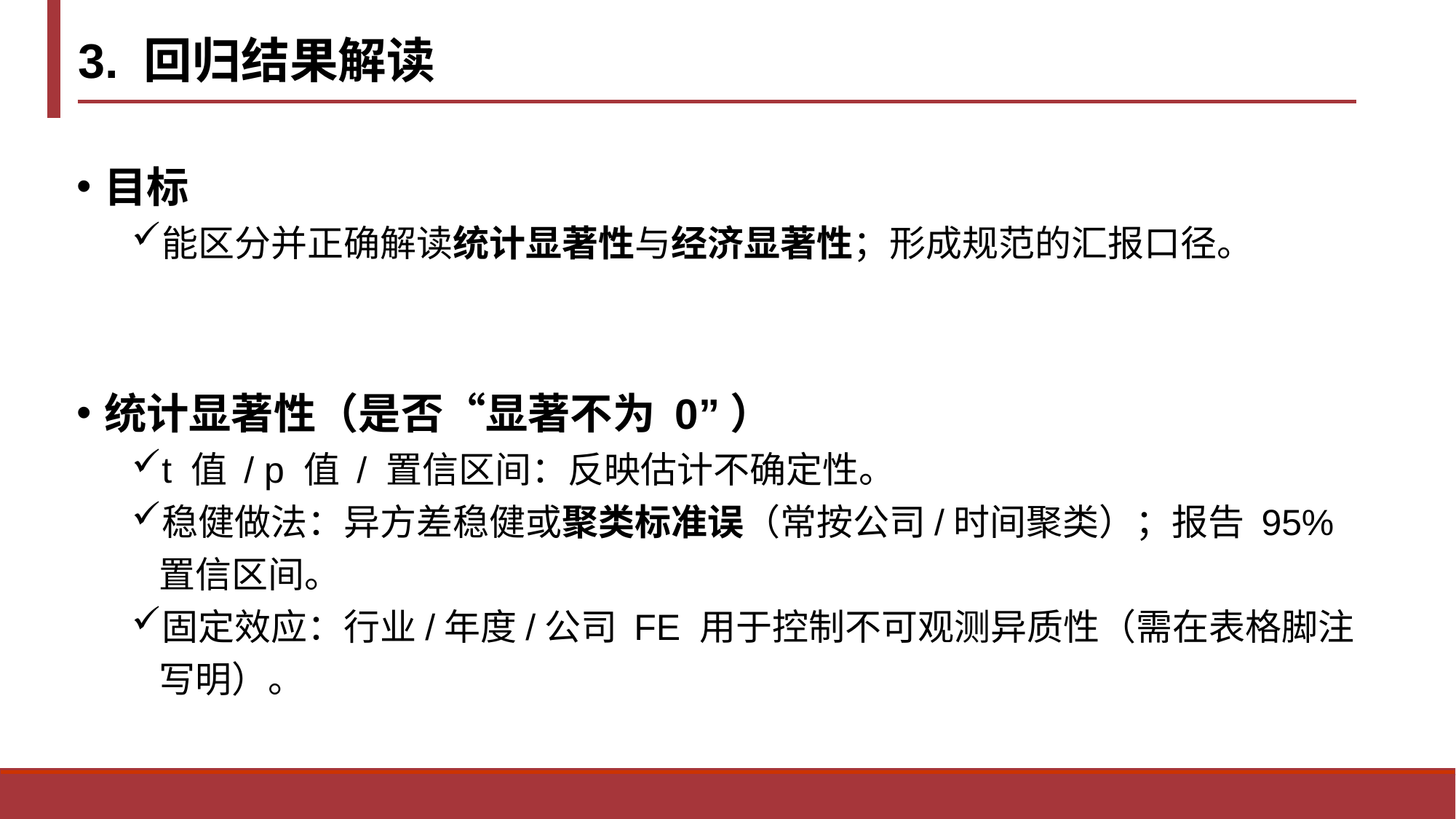

# 3. 回归结果解读
目标
能区分并正确解读统计显著性与经济显著性；形成规范的汇报口径。

统计显著性（是否“显著不为 0”）
t 值 / p 值 / 置信区间：反映估计不确定性。
稳健做法：异方差稳健或聚类标准误（常按公司/时间聚类）；报告 95% 置信区间。
固定效应：行业/年度/公司 FE 用于控制不可观测异质性（需在表格脚注写明）。